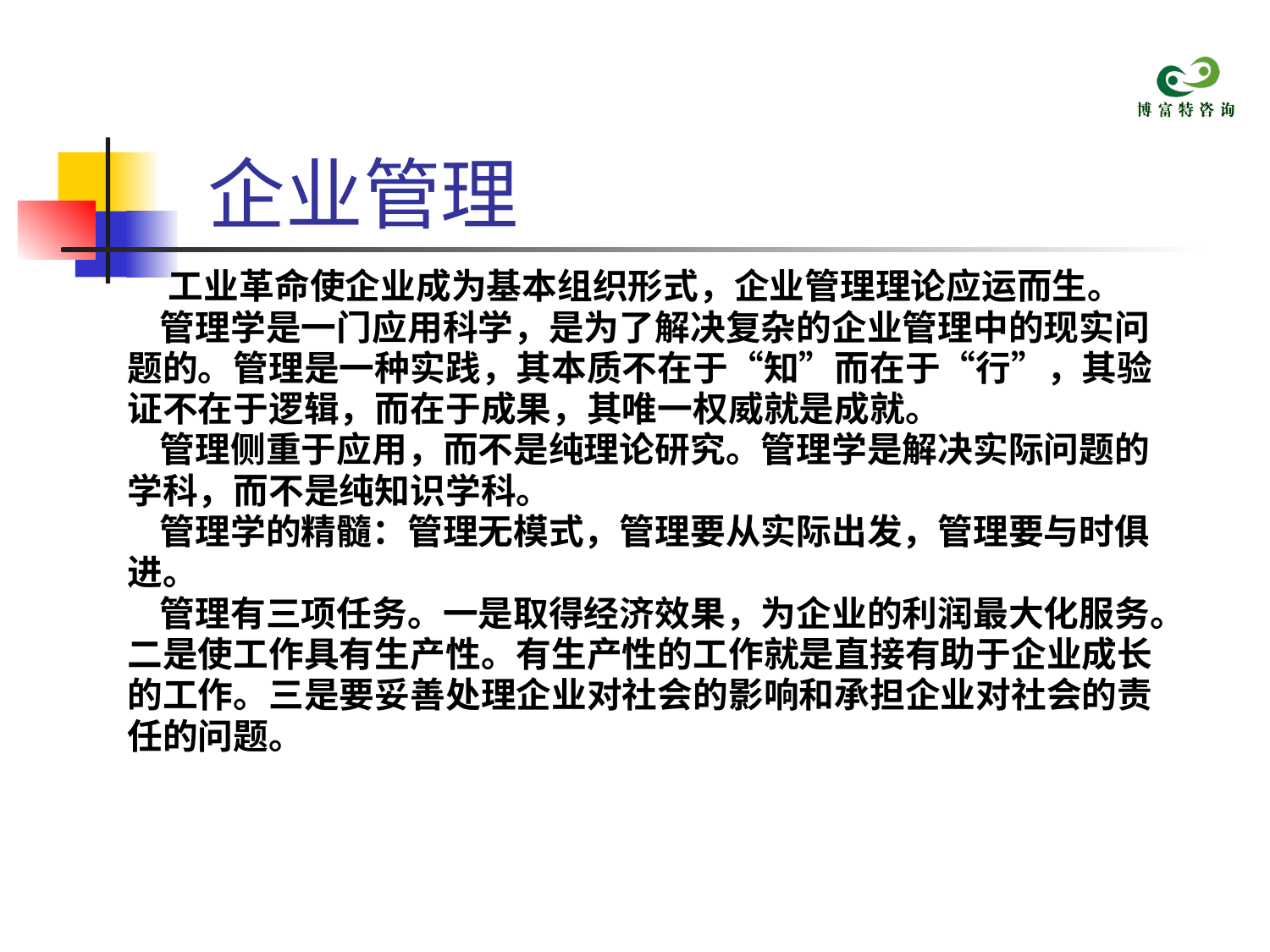

# 企业管理
        工业革命使企业成为基本组织形式，企业管理理论应运而生。
   管理学是一门应用科学，是为了解决复杂的企业管理中的现实问
题的。管理是一种实践，其本质不在于“知”而在于“行”，其验
证不在于逻辑，而在于成果，其唯一权威就是成就。
   管理侧重于应用，而不是纯理论研究。管理学是解决实际问题的
学科，而不是纯知识学科。
   管理学的精髓：管理无模式，管理要从实际出发，管理要与时俱
进。
   管理有三项任务。一是取得经济效果，为企业的利润最大化服务。
二是使工作具有生产性。有生产性的工作就是直接有助于企业成长
的工作。三是要妥善处理企业对社会的影响和承担企业对社会的责
任的问题。

3